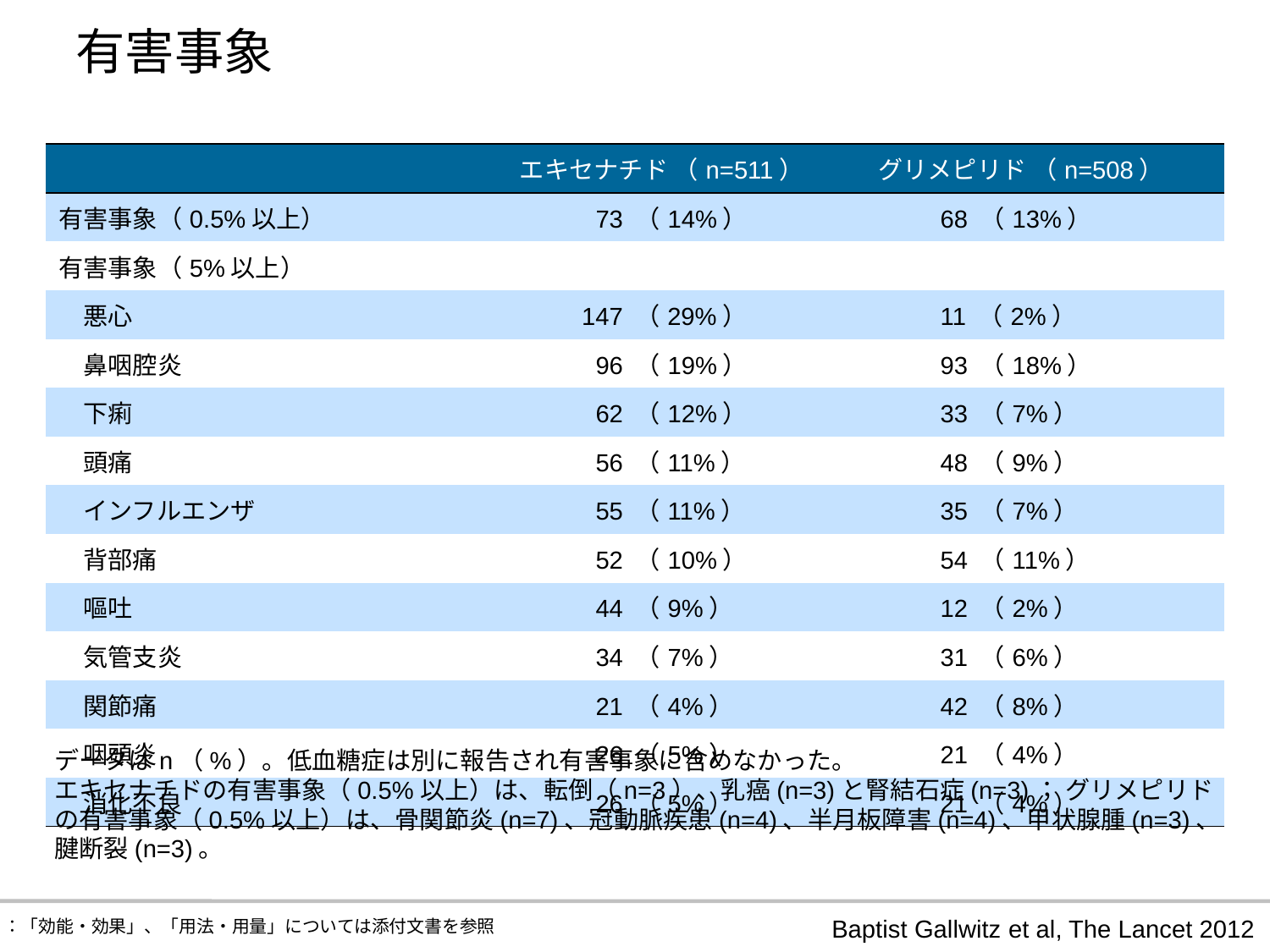

有害事象
|  | エキセナチド （n=511） | グリメピリド （n=508） |
| --- | --- | --- |
| 有害事象（0.5%以上） | 73 （14%） | 68 （13%） |
| 有害事象（5%以上） |  |  |
| 悪心 | 147 （29%） | 11 （2%） |
| 鼻咽腔炎 | 96 （19%） | 93 （18%） |
| 下痢 | 62 （12%） | 33 （7%） |
| 頭痛 | 56 （11%） | 48 （9%） |
| インフルエンザ | 55 （11%） | 35 （7%） |
| 背部痛 | 52 （10%） | 54 （11%） |
| 嘔吐 | 44 （9%） | 12 （2%） |
| 気管支炎 | 34 （7%） | 31 （6%） |
| 関節痛 | 21 （4%） | 42 （8%） |
| 咽頭炎 | 26 （5%） | 21 （4%） |
| 消化不良 | 26 （5%） | 21 （4%） |
データはn（%）。低血糖症は別に報告され有害事象に含めなかった。
エキセナチドの有害事象（0.5%以上）は、転倒（n=3）、乳癌(n=3)と腎結石症(n=3)； グリメピリドの有害事象（0.5%以上）は、骨関節炎(n=7)、冠動脈疾患(n=4)、半月板障害(n=4)、甲状腺腫(n=3)、腱断裂(n=3)。
Baptist Gallwitz et al, The Lancet 2012
※：「効能・効果」、「用法・用量」については添付文書を参照